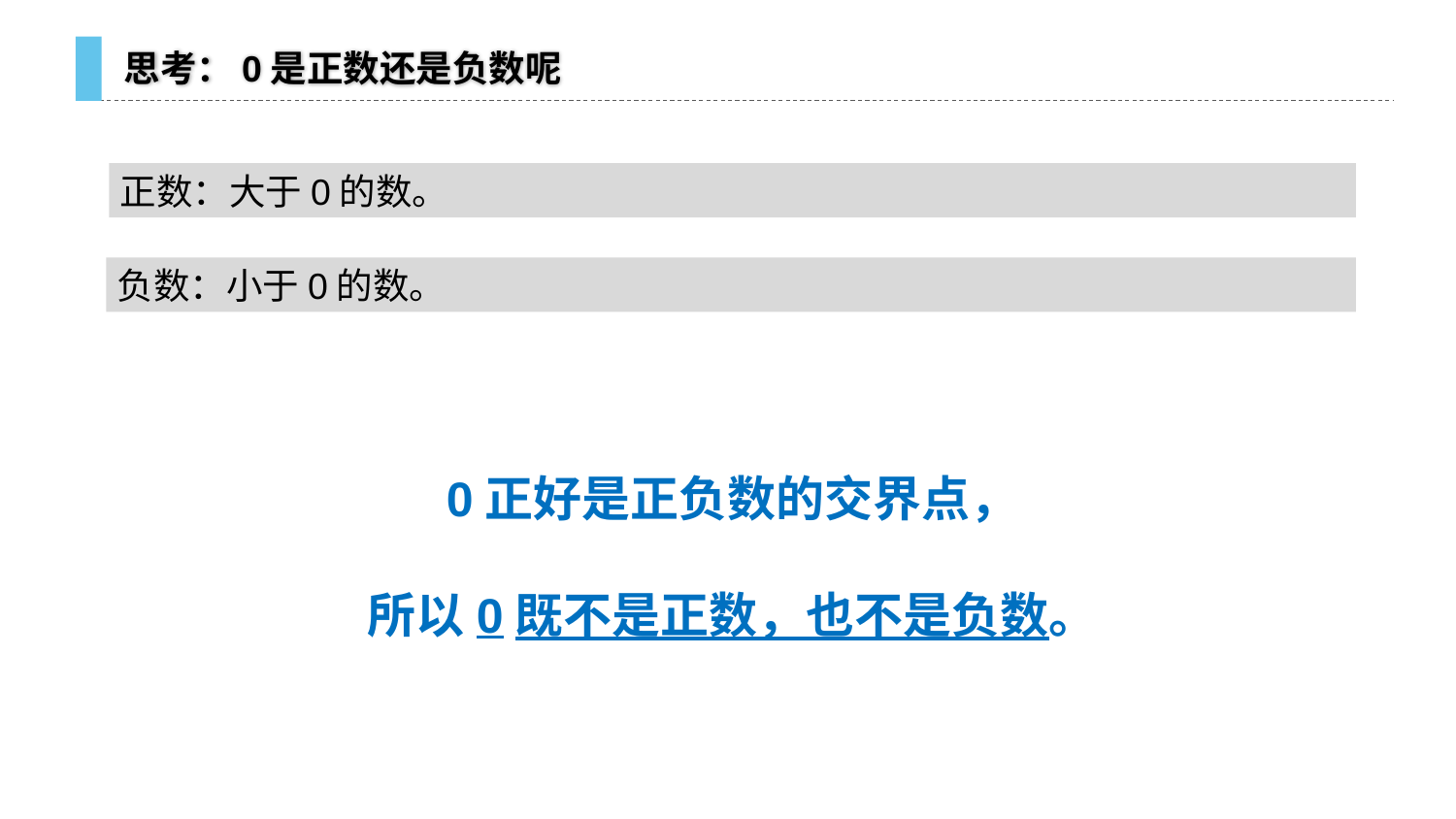

思考：0是正数还是负数呢
正数：大于0的数。
负数：小于0的数。
0正好是正负数的交界点，
所以0既不是正数，也不是负数。